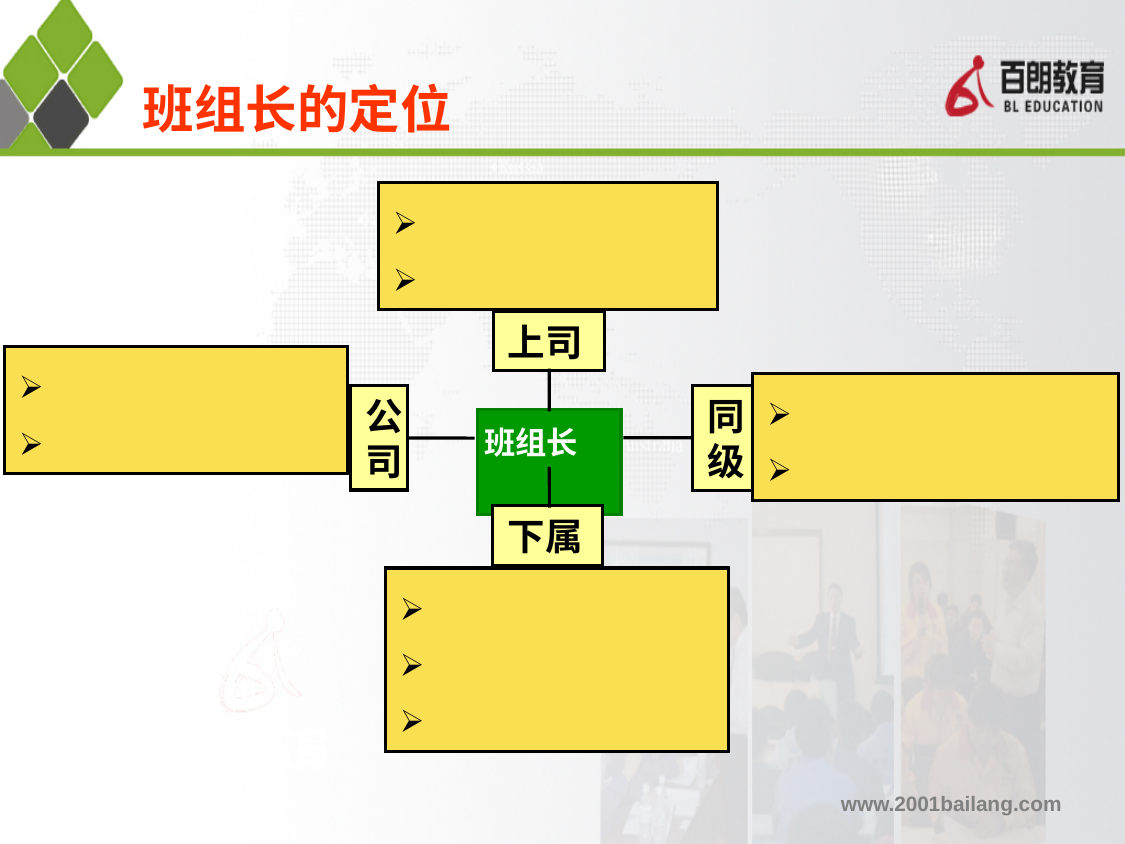

班组长的定位

上司

公
司
同
级

班组长

下属